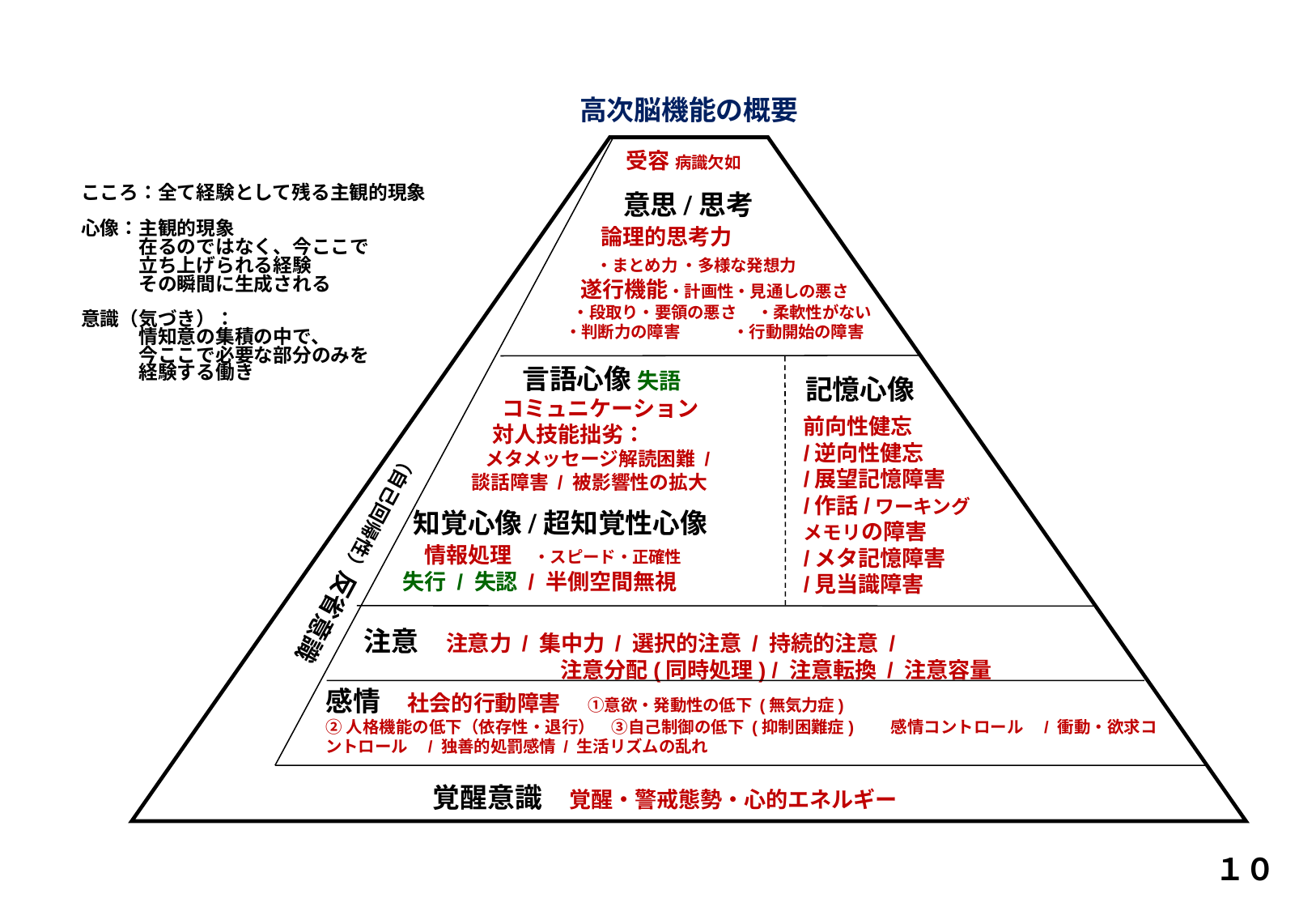

高次脳機能の概要

受容 病識欠如
こころ：全て経験として残る主観的現象

心像：主観的現象
　　　在るのではなく、今ここで
　　　立ち上げられる経験
　　　その瞬間に生成される

意識（気づき）：
　　　情知意の集積の中で、
　　　今ここで必要な部分のみを
　　　経験する働き
意思/思考
      論理的思考力
     ・まとめ力 ・多様な発想力
  遂行機能・計画性・見通しの悪さ
 ・段取り・要領の悪さ 　・柔軟性がない
・判断力の障害 　　　・行動開始の障害

       言語心像 失語
     コミュニケーション
   対人技能拙劣：
  メタメッセージ解読困難 /
談話障害 / 被影響性の拡大

記憶心像
前向性健忘
/逆向性健忘
/展望記憶障害
/作話/ワーキング
メモリの障害
/メタ記憶障害
/見当識障害
（自己回帰性）反省意識
知覚心像/超知覚性心像
　情報処理　・スピード・正確性
失行 / 失認 / 半側空間無視

注意　注意力 / 集中力 / 選択的注意 / 持続的注意 /
　　　　　　　　　注意分配(同時処理) / 注意転換 / 注意容量
感情　社会的行動障害　①意欲・発動性の低下 (無気力症)
②人格機能の低下（依存性・退行）　③自己制御の低下 (抑制困難症)　　感情コントロール　/ 衝動・欲求コントロール　/ 独善的処罰感情 / 生活リズムの乱れ

覚醒意識　覚醒・警戒態勢・心的エネルギー
１０